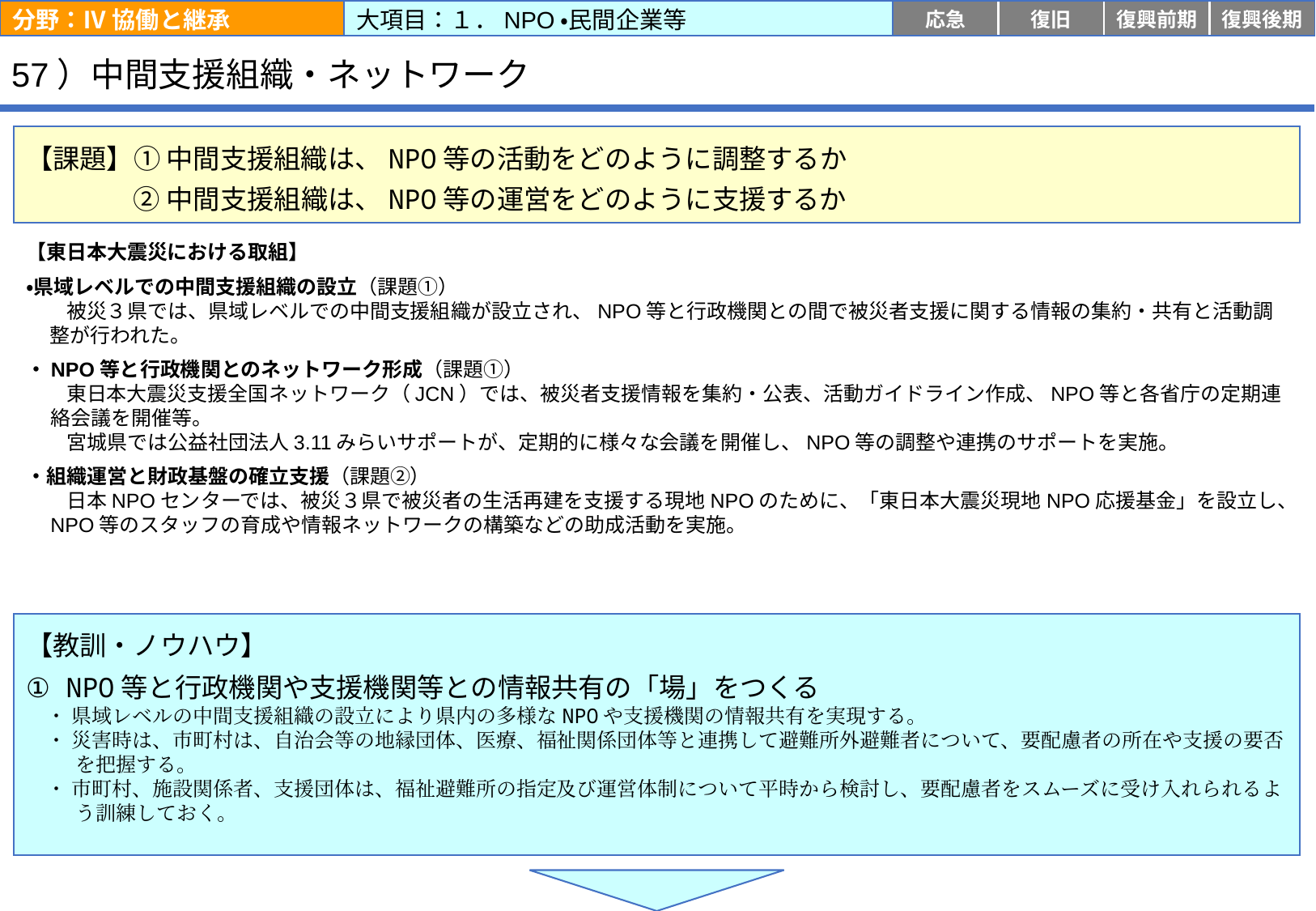

分野：Ⅳ 協働と継承
大項目：１．NPO・民間企業等
応急
復旧
復興前期
復興後期

# 57）中間支援組織・ネットワーク
【課題】① 中間支援組織は、NPO等の活動をどのように調整するか
　　　　② 中間支援組織は、NPO等の運営をどのように支援するか
【東日本大震災における取組】
・県域レベルでの中間支援組織の設立（課題①）
　　被災３県では、県域レベルでの中間支援組織が設立され、NPO等と行政機関との間で被災者支援に関する情報の集約・共有と活動調整が行われた。
・NPO等と行政機関とのネットワーク形成（課題①）
　　東日本大震災支援全国ネットワーク（JCN）では、被災者支援情報を集約・公表、活動ガイドライン作成、NPO等と各省庁の定期連絡会議を開催等。
　　宮城県では公益社団法人3.11みらいサポートが、定期的に様々な会議を開催し、NPO等の調整や連携のサポートを実施。
・組織運営と財政基盤の確立支援（課題②）
　　日本NPOセンターでは、被災３県で被災者の生活再建を支援する現地NPOのために、「東日本大震災現地NPO応援基金」を設立し、NPO等のスタッフの育成や情報ネットワークの構築などの助成活動を実施。
【教訓・ノウハウ】
① NPO等と行政機関や支援機関等との情報共有の「場」をつくる
　・ 県域レベルの中間支援組織の設立により県内の多様なNPOや支援機関の情報共有を実現する。
　・ 災害時は、市町村は、自治会等の地縁団体、医療、福祉関係団体等と連携して避難所外避難者について、要配慮者の所在や支援の要否を把握する。
　・ 市町村、施設関係者、支援団体は、福祉避難所の指定及び運営体制について平時から検討し、要配慮者をスムーズに受け入れられるよう訓練しておく。